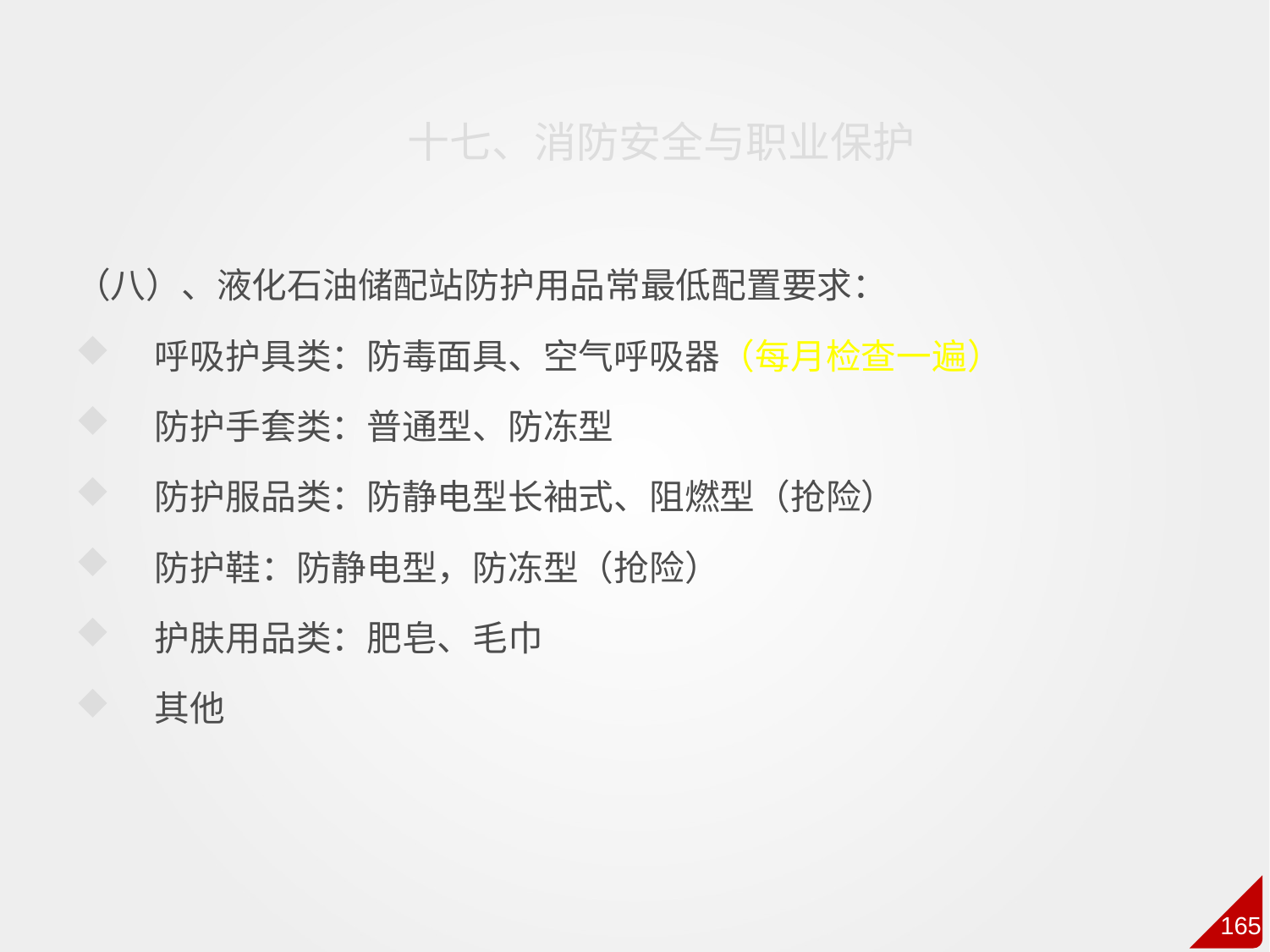

十七、消防安全与职业保护

（八）、液化石油储配站防护用品常最低配置要求：
呼吸护具类：防毒面具、空气呼吸器（每月检查一遍）
防护手套类：普通型、防冻型
防护服品类：防静电型长袖式、阻燃型（抢险）
防护鞋：防静电型，防冻型（抢险）
护肤用品类：肥皂、毛巾
其他